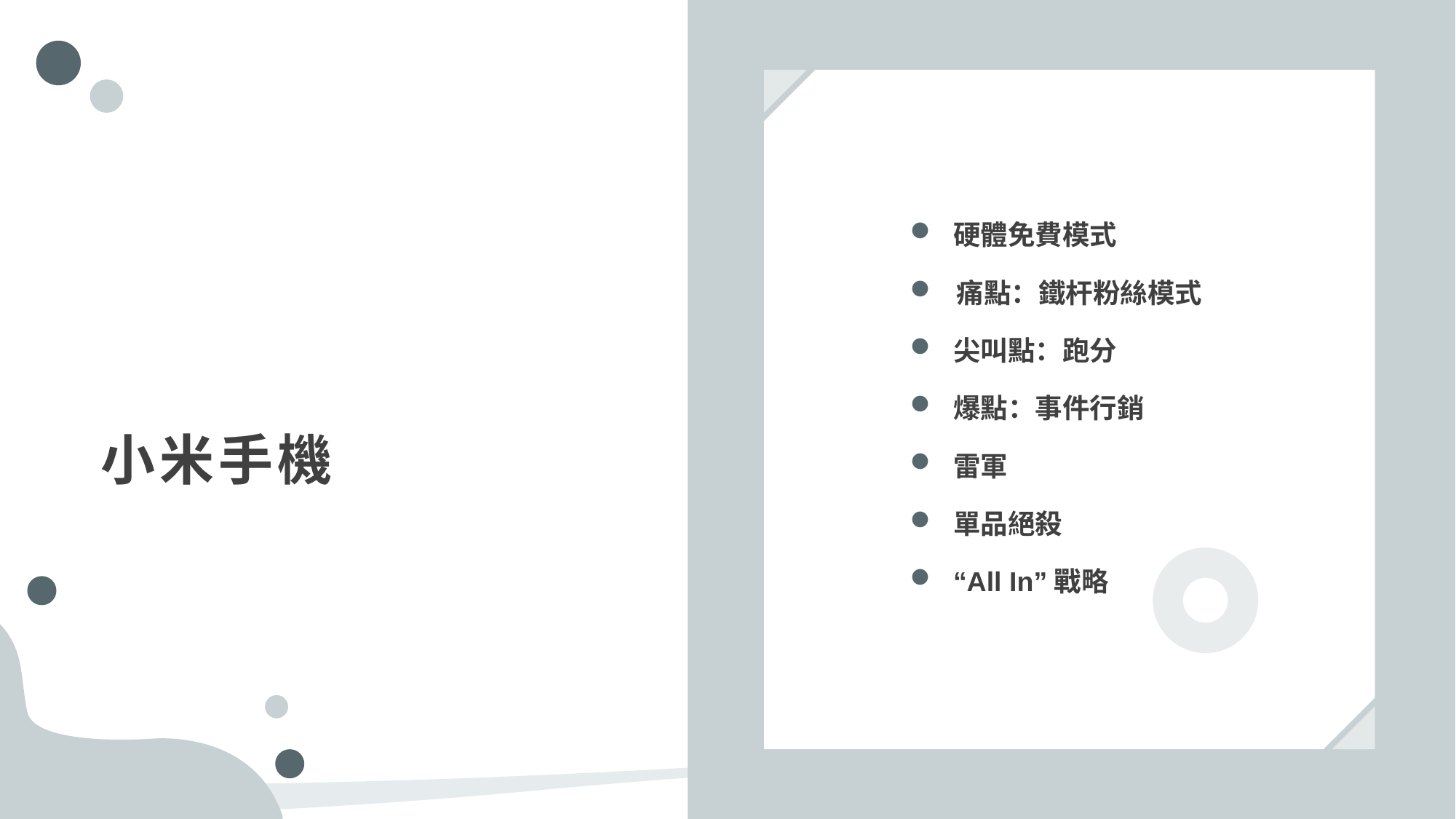

硬體免費模式
 痛點：鐵杆粉絲模式
尖叫點：跑分
爆點：事件行銷
雷軍
單品絕殺
“All In”戰略
小米手機